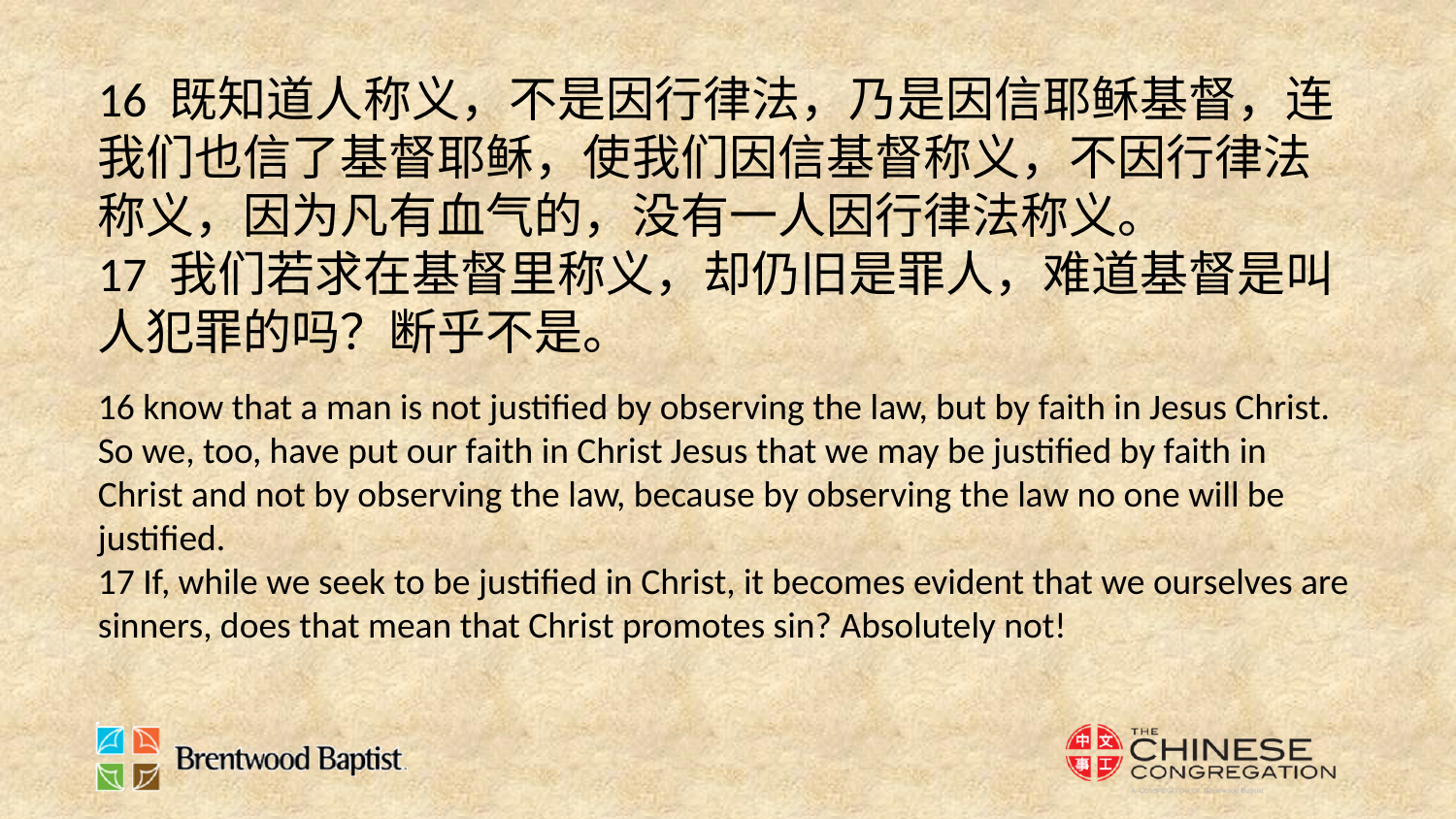

16 既知道人称义，不是因行律法，乃是因信耶稣基督，连我们也信了基督耶稣，使我们因信基督称义，不因行律法称义，因为凡有血气的，没有一人因行律法称义。
17 我们若求在基督里称义，却仍旧是罪人，难道基督是叫人犯罪的吗？断乎不是。

16 know that a man is not justified by observing the law, but by faith in Jesus Christ. So we, too, have put our faith in Christ Jesus that we may be justified by faith in Christ and not by observing the law, because by observing the law no one will be justified.
17 If, while we seek to be justified in Christ, it becomes evident that we ourselves are sinners, does that mean that Christ promotes sin? Absolutely not!